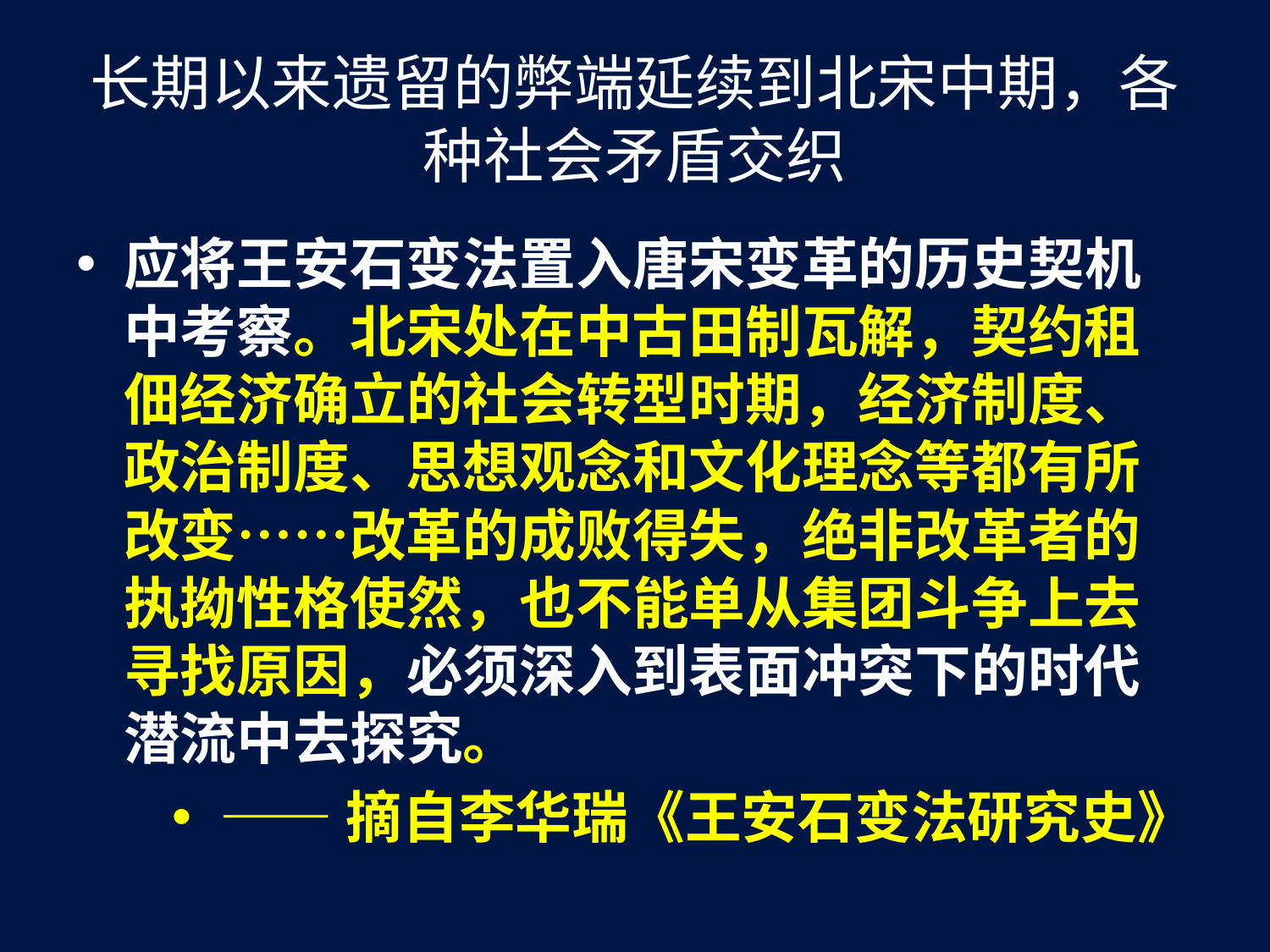

# 长期以来遗留的弊端延续到北宋中期，各种社会矛盾交织
应将王安石变法置入唐宋变革的历史契机中考察。北宋处在中古田制瓦解，契约租佃经济确立的社会转型时期，经济制度、政治制度、思想观念和文化理念等都有所改变……改革的成败得失，绝非改革者的执拗性格使然，也不能单从集团斗争上去寻找原因，必须深入到表面冲突下的时代潜流中去探究。
——摘自李华瑞《王安石变法研究史》